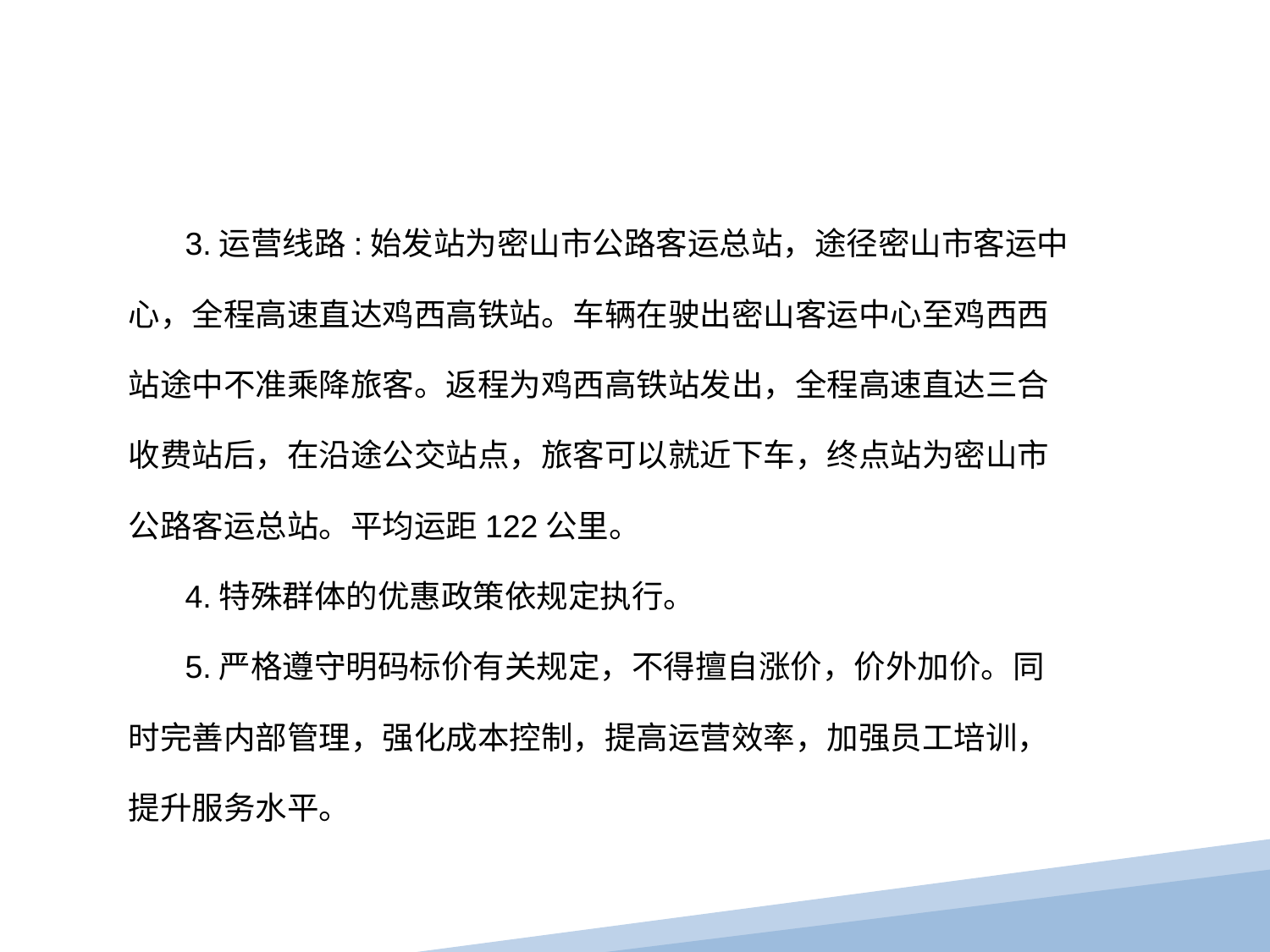

3.运营线路:始发站为密山市公路客运总站，途径密山市客运中心，全程高速直达鸡西高铁站。车辆在驶出密山客运中心至鸡西西站途中不准乘降旅客。返程为鸡西高铁站发出，全程高速直达三合收费站后，在沿途公交站点，旅客可以就近下车，终点站为密山市公路客运总站。平均运距122公里。
4.特殊群体的优惠政策依规定执行。
5.严格遵守明码标价有关规定，不得擅自涨价，价外加价。同时完善内部管理，强化成本控制，提高运营效率，加强员工培训，提升服务水平。